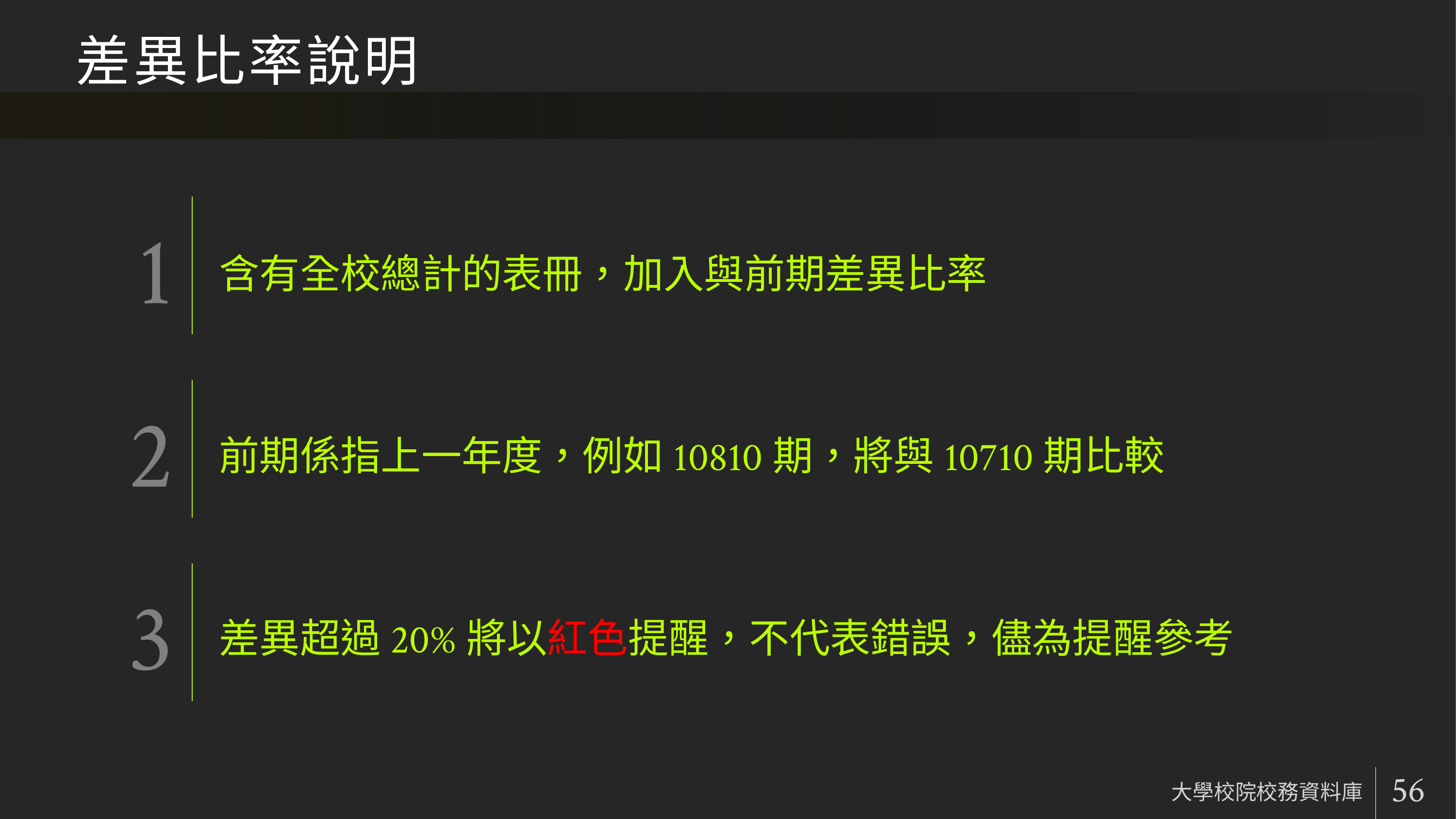

# 差異比率說明

含有全校總計的表冊，加入與前期差異比率
前期係指上一年度，例如10810期，將與10710期比較
差異超過20%將以紅色提醒，不代表錯誤，儘為提醒參考
大學校院校務資料庫
56